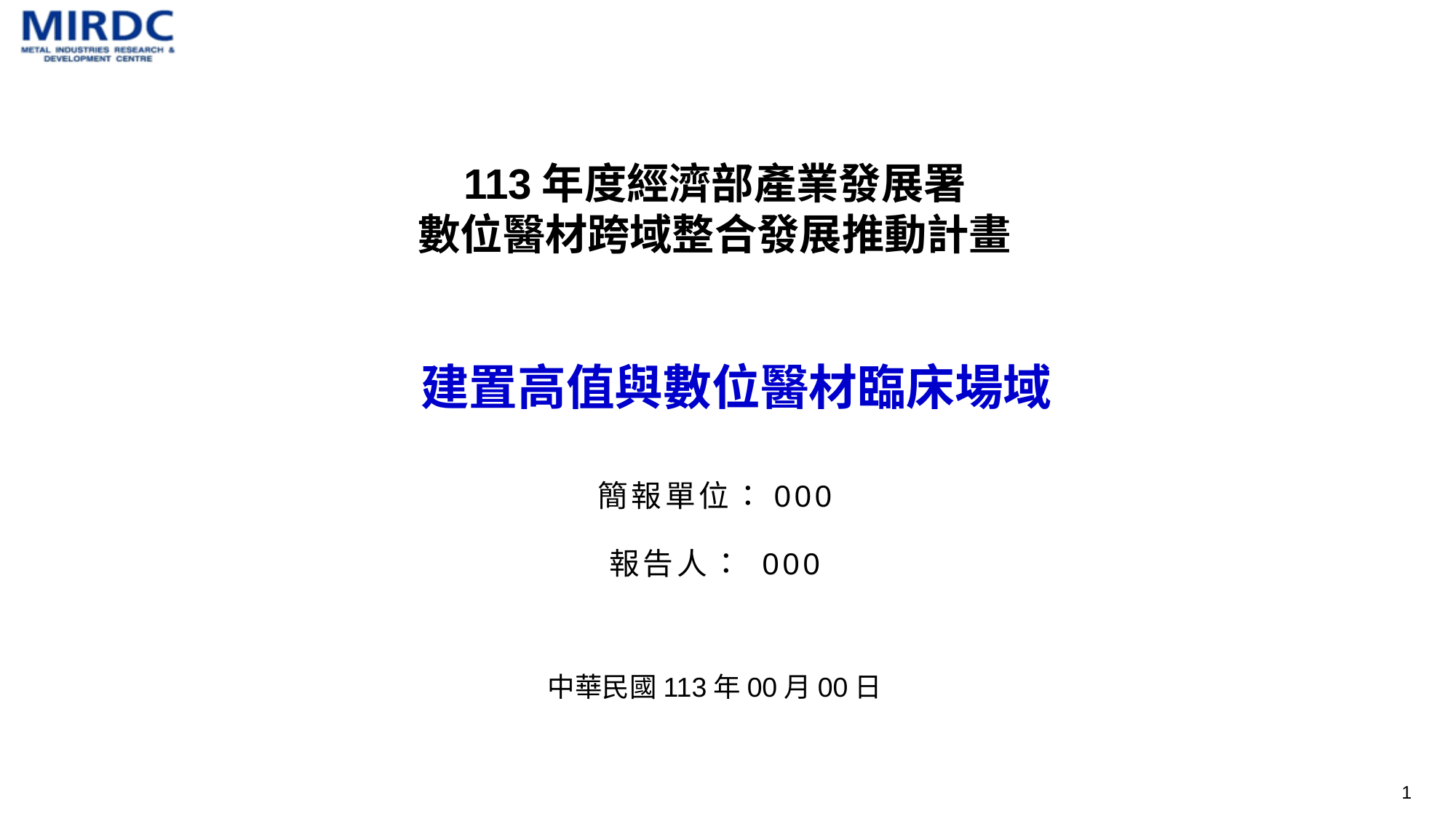

113年度經濟部產業發展署
數位醫材跨域整合發展推動計畫
建置高值與數位醫材臨床場域
簡報單位：000
報告人： 000

中華民國113年00月00日
1